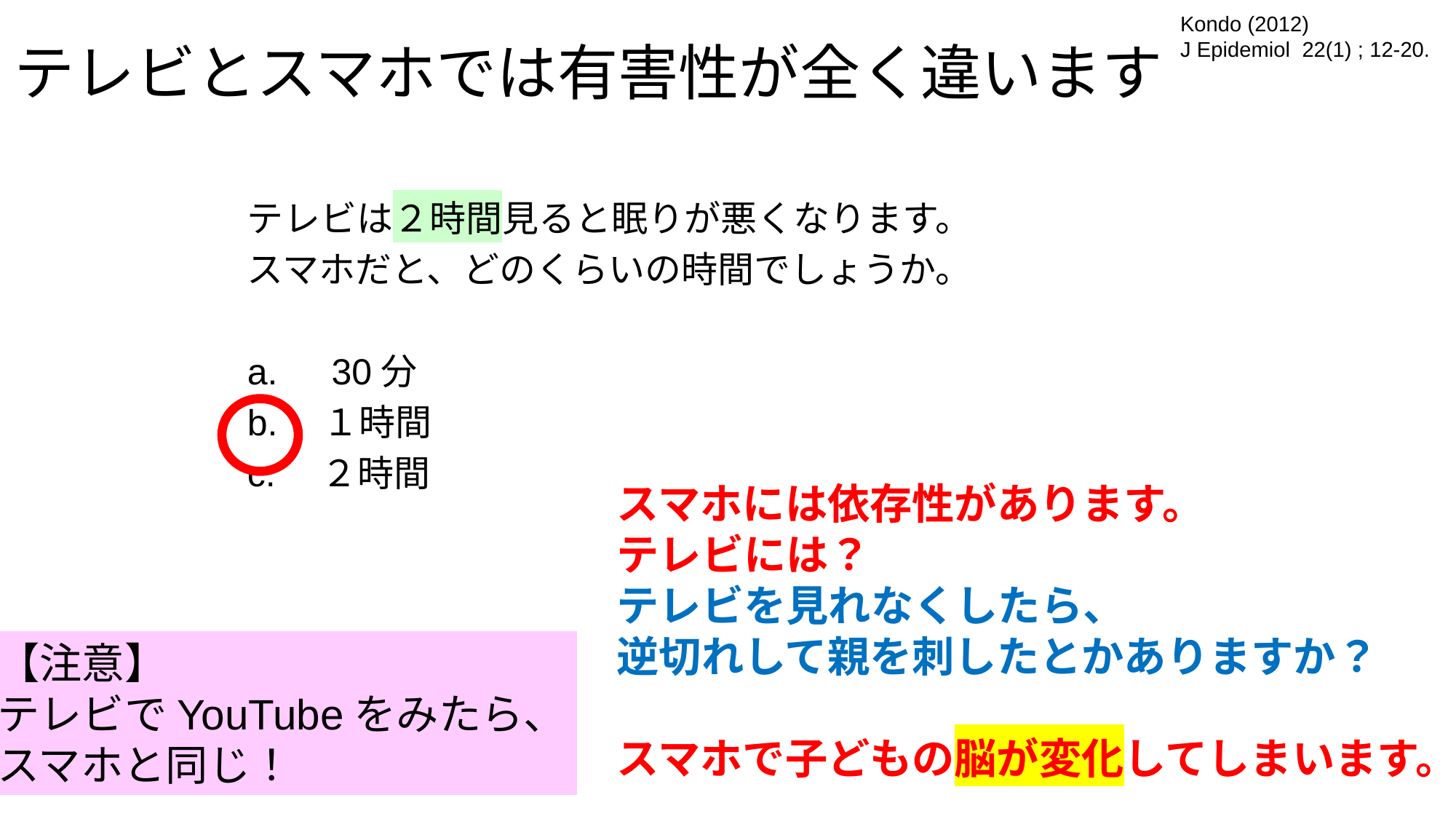

Kondo (2012)
J Epidemiol  22(1) ; 12-20.

テレビとスマホでは有害性が全く違います
テレビは２時間見ると眠りが悪くなります。
スマホだと、どのくらいの時間でしょうか。

a.　30分
b.　１時間
c.　２時間

スマホには依存性があります。
テレビには？
テレビを見れなくしたら、
逆切れして親を刺したとかありますか？

スマホで子どもの脳が変化してしまいます。
【注意】
テレビでYouTubeをみたら、
スマホと同じ！